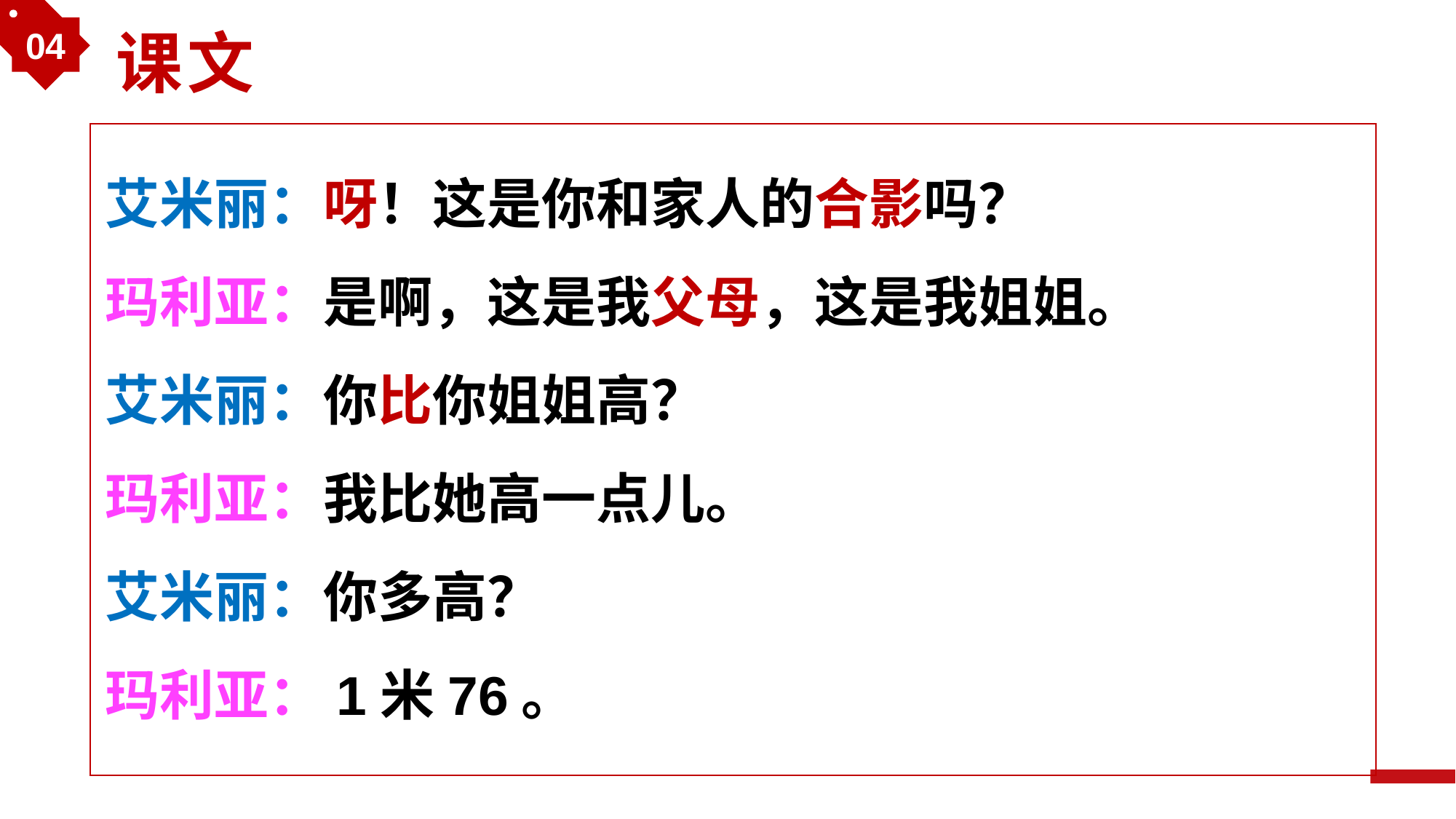

04
课文

艾米丽：呀！这是你和家人的合影吗？
玛利亚：是啊，这是我父母，这是我姐姐。
艾米丽：你比你姐姐高？
玛利亚：我比她高一点儿。
艾米丽：你多高？
玛利亚：1米76。